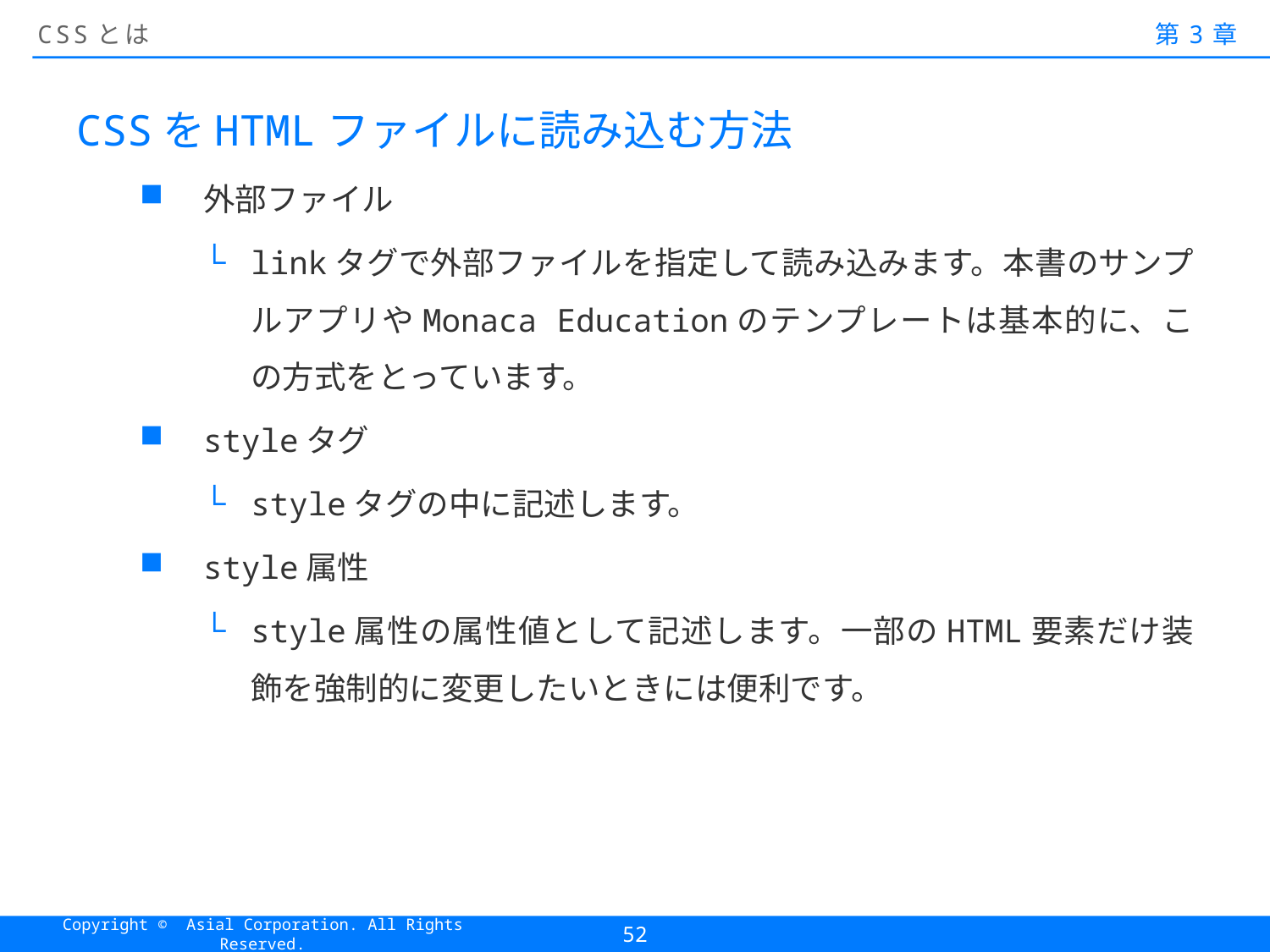

# CSSとは
第3章
CSSをHTMLファイルに読み込む方法
外部ファイル
linkタグで外部ファイルを指定して読み込みます。本書のサンプルアプリやMonaca Educationのテンプレートは基本的に、この方式をとっています。
styleタグ
styleタグの中に記述します。
style属性
style属性の属性値として記述します。一部のHTML要素だけ装飾を強制的に変更したいときには便利です。
52